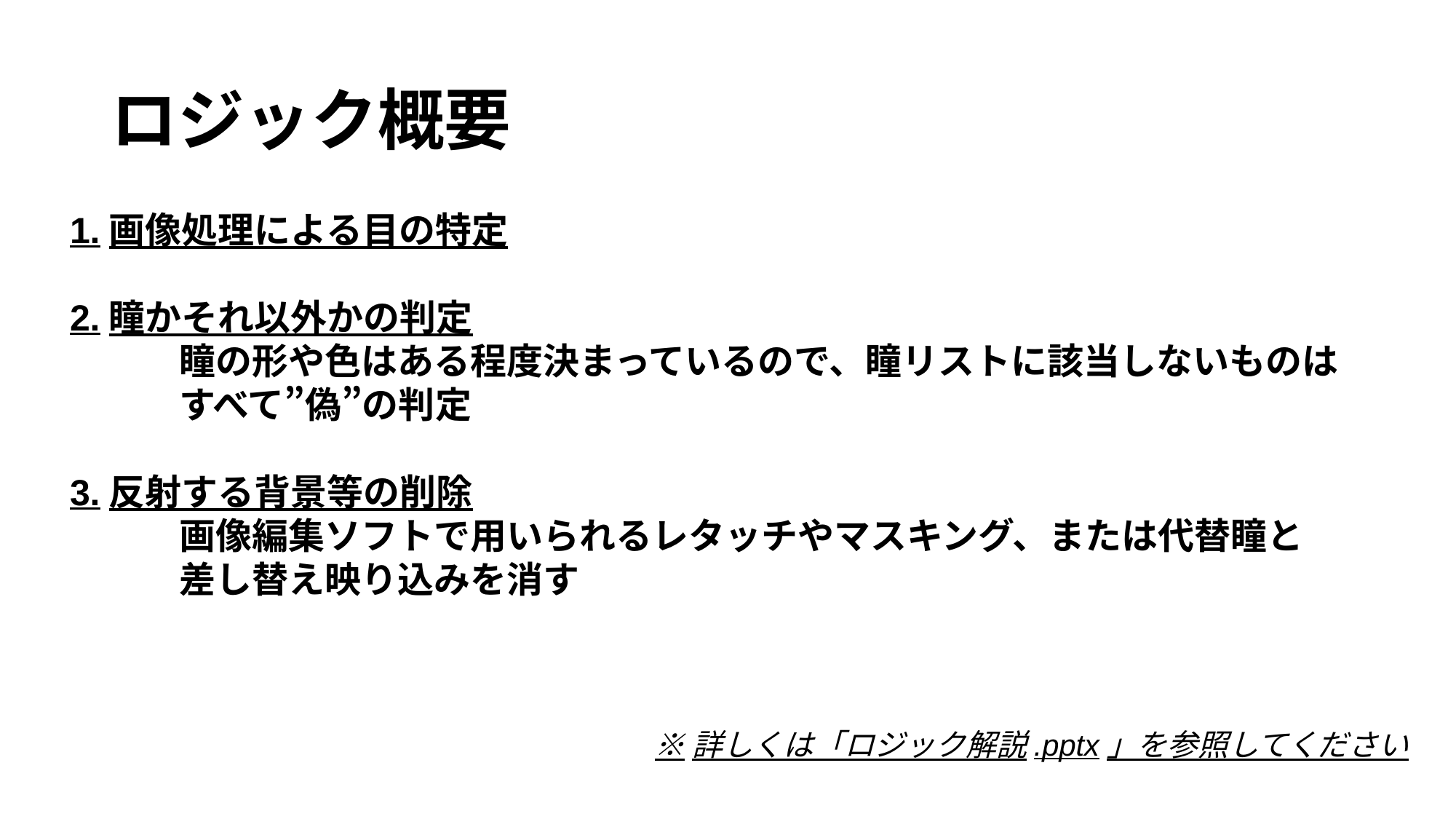

# ロジック概要
1.画像処理による目の特定

2.瞳かそれ以外かの判定
	瞳の形や色はある程度決まっているので、瞳リストに該当しないものは
	すべて”偽”の判定

3.反射する背景等の削除
	画像編集ソフトで用いられるレタッチやマスキング、または代替瞳と
	差し替え映り込みを消す
※詳しくは「ロジック解説.pptx」を参照してください